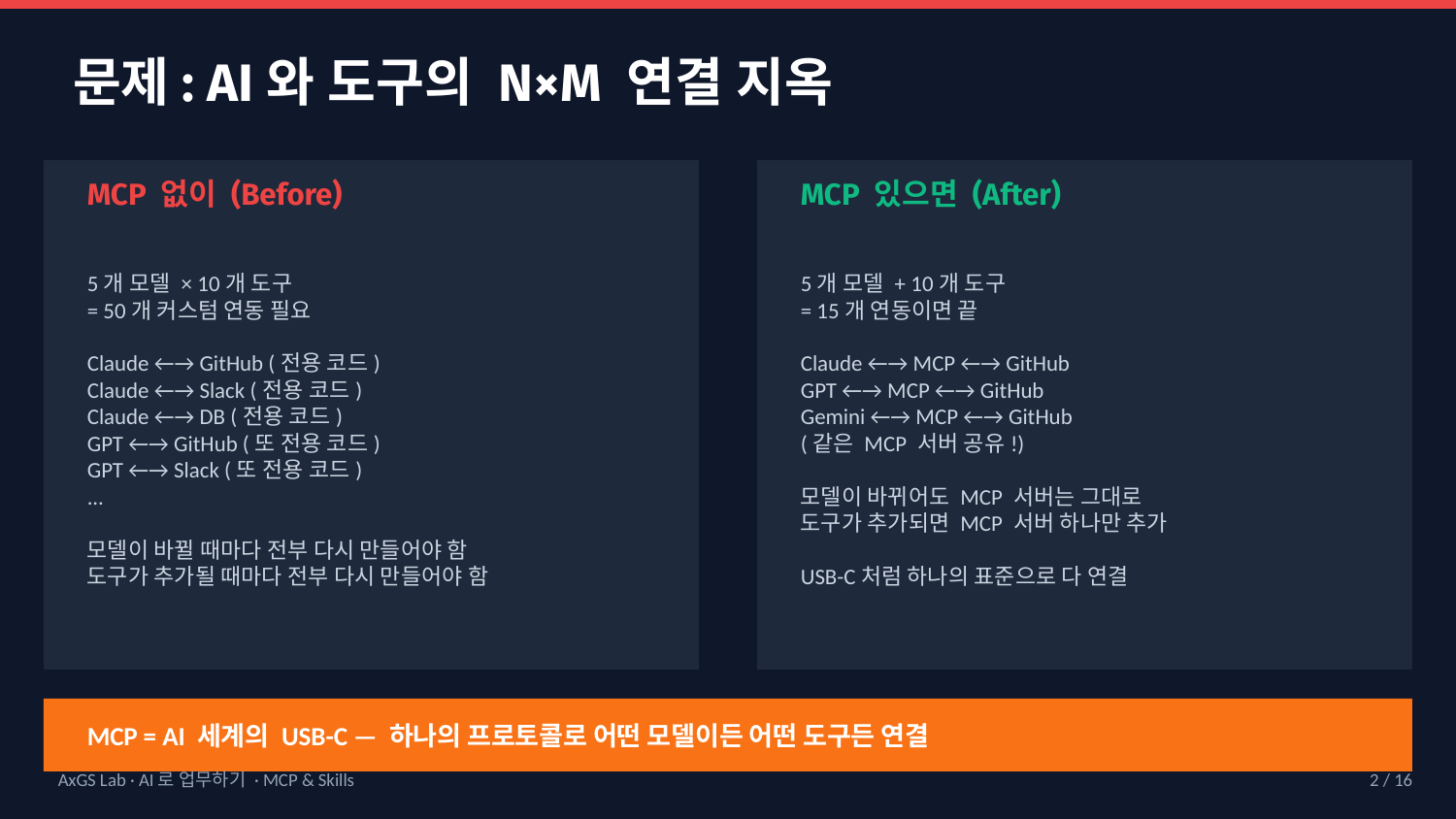

문제: AI와 도구의 N×M 연결 지옥

MCP 없이 (Before)
MCP 있으면 (After)
5개 모델 × 10개 도구
= 50개 커스텀 연동 필요

Claude ←→ GitHub (전용 코드)
Claude ←→ Slack (전용 코드)
Claude ←→ DB (전용 코드)
GPT ←→ GitHub (또 전용 코드)
GPT ←→ Slack (또 전용 코드)
...

모델이 바뀔 때마다 전부 다시 만들어야 함
도구가 추가될 때마다 전부 다시 만들어야 함
5개 모델 + 10개 도구
= 15개 연동이면 끝

Claude ←→ MCP ←→ GitHub
GPT ←→ MCP ←→ GitHub
Gemini ←→ MCP ←→ GitHub
(같은 MCP 서버 공유!)

모델이 바뀌어도 MCP 서버는 그대로
도구가 추가되면 MCP 서버 하나만 추가

USB-C처럼 하나의 표준으로 다 연결

MCP = AI 세계의 USB-C — 하나의 프로토콜로 어떤 모델이든 어떤 도구든 연결
AxGS Lab · AI로 업무하기 · MCP & Skills
2 / 16